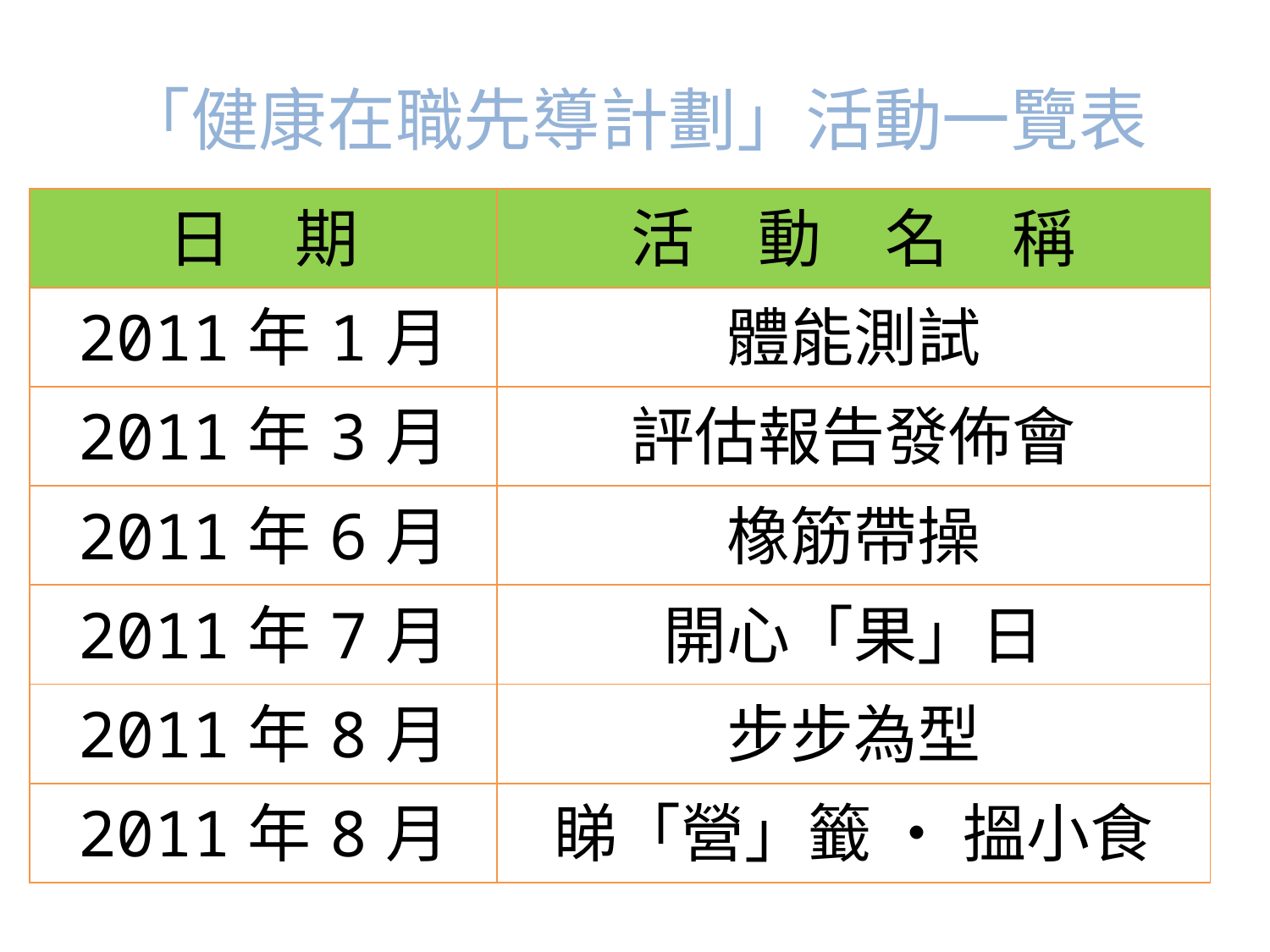

# 「健康在職先導計劃」活動一覽表
| 日　期 | 活　動　名　稱 |
| --- | --- |
| 2011年1月 | 體能測試 |
| 2011年3月 | 評估報告發佈會 |
| 2011年6月 | 橡筋帶操 |
| 2011年7月 | 開心「果」日 |
| 2011年8月 | 步步為型 |
| 2011年8月 | 睇「營」籤 ‧ 搵小食 |